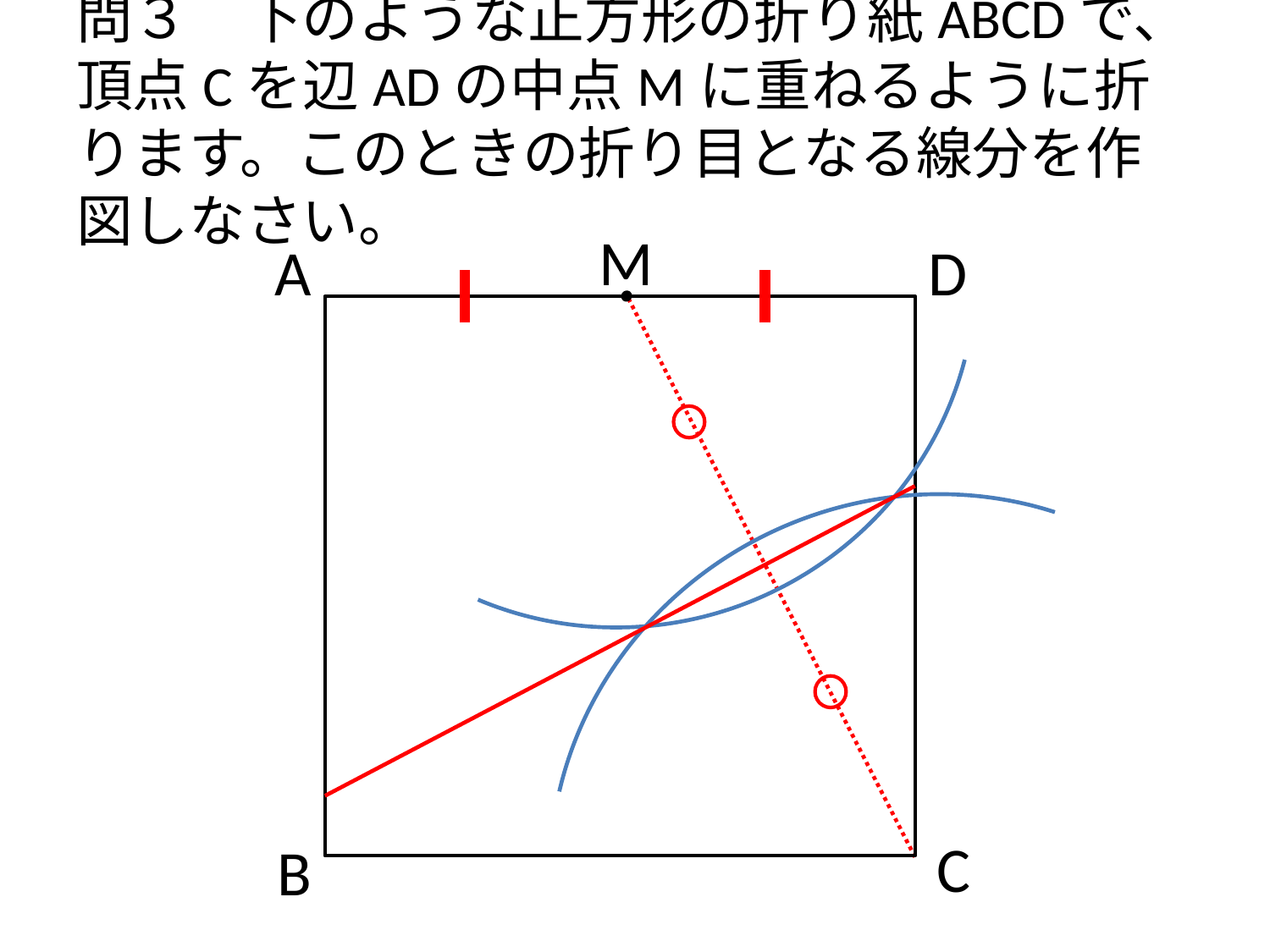

# 問３　下のような正方形の折り紙ABCDで、頂点Cを辺ADの中点Mに重ねるように折ります。このときの折り目となる線分を作図しなさい。
M
A
D

C
B